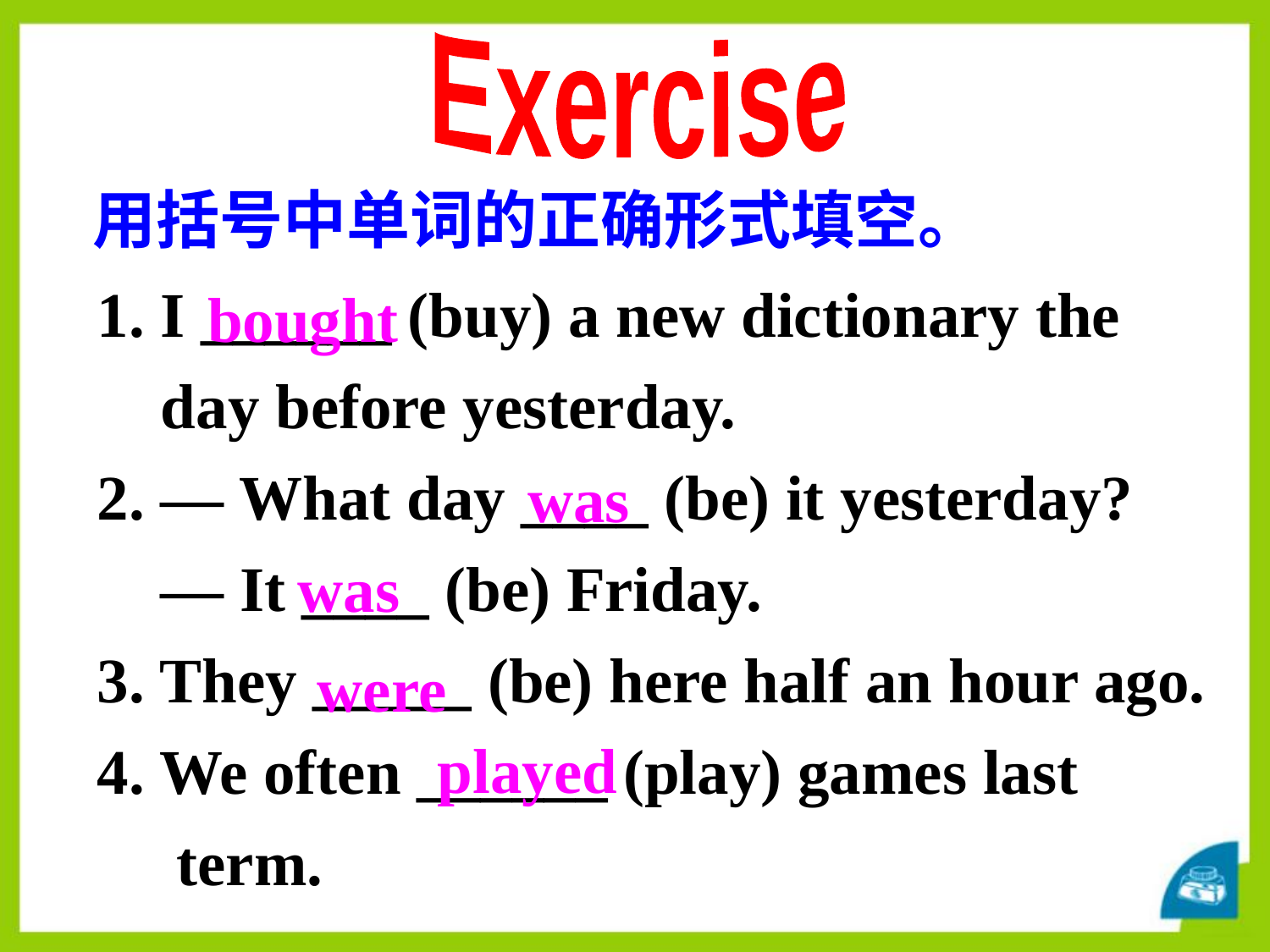

Exercise
用括号中单词的正确形式填空。
1. I ______ (buy) a new dictionary the
    day before yesterday.
2. — What day ____ (be) it yesterday?
    — It ____ (be) Friday.
3. They _____ (be) here half an hour ago.
4. We often ______ (play) games last
     term.
bought
was
was
were
played